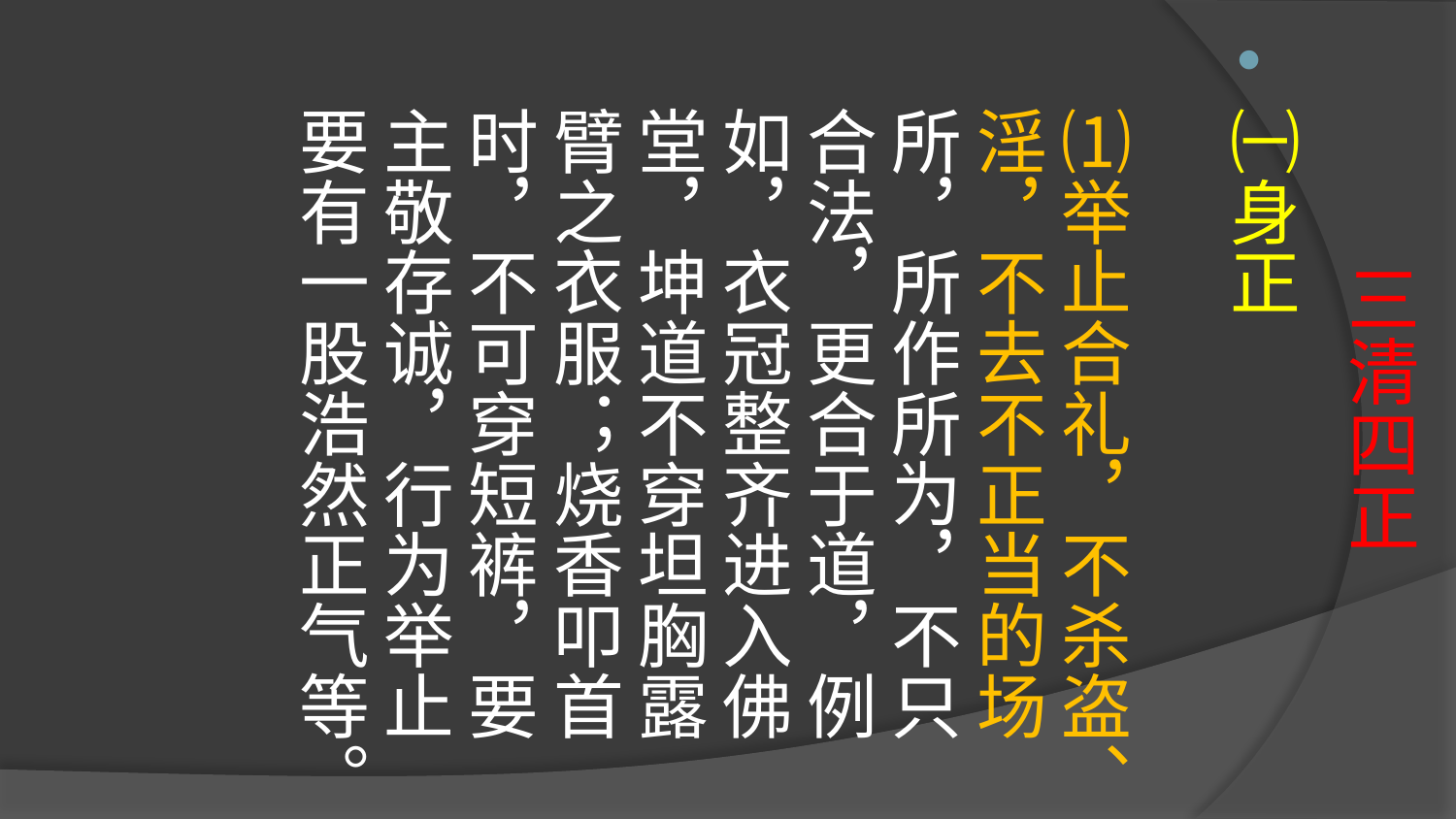

# 三清四正
㈠身正 　
⑴举止合礼，不杀盗、淫，不去不正当的场所，所作所为，不只合法，更合于道，例如，衣冠整齐进入佛堂，坤道不穿坦胸露臂之衣服；烧香叩首时，不可穿短裤，要主敬存诚，行为举止要有一股浩然正气等。